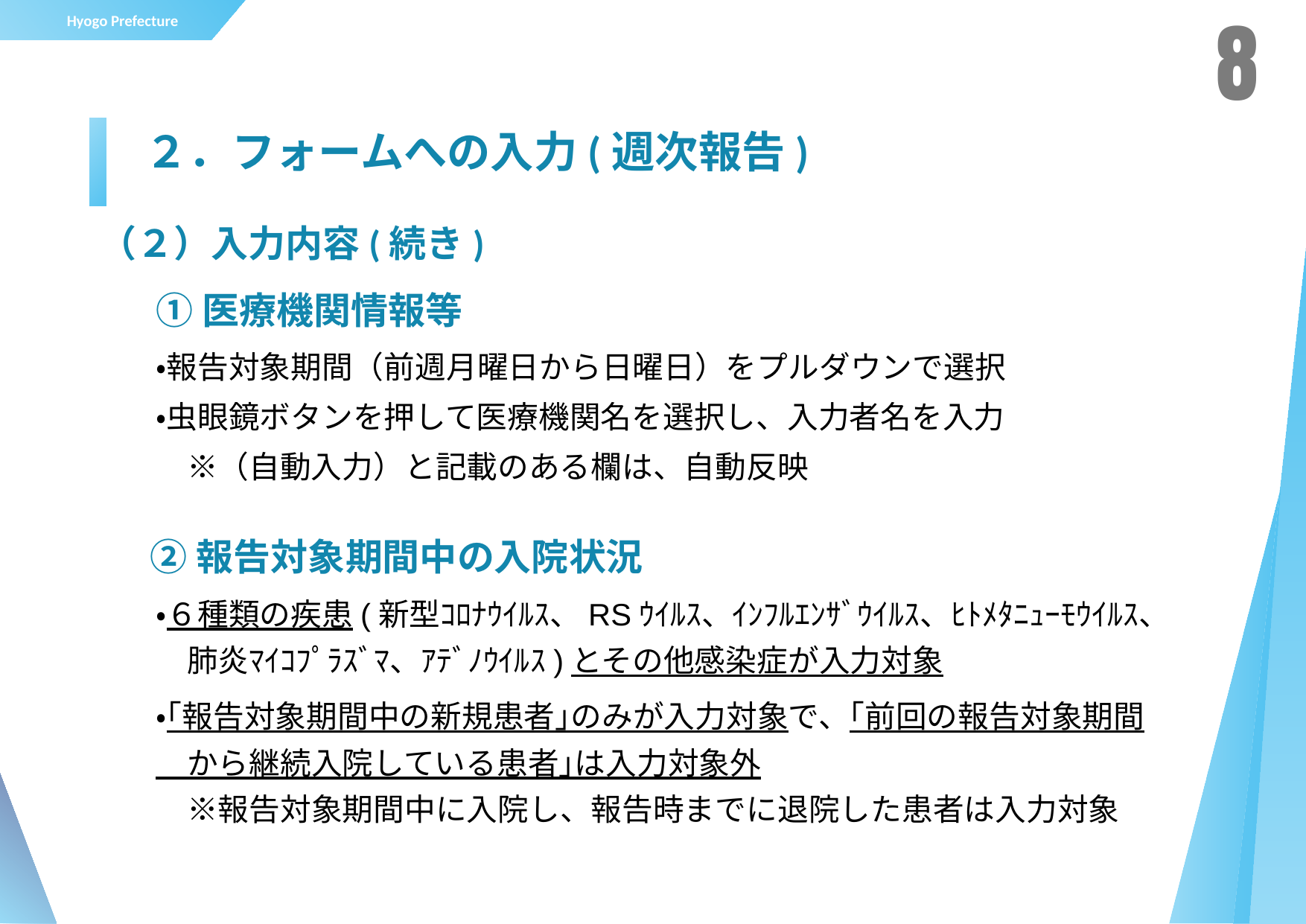

8

# ２．フォームへの入力(週次報告)
（２）入力内容(続き)
①医療機関情報等
・報告対象期間（前週月曜日から日曜日）をプルダウンで選択
・虫眼鏡ボタンを押して医療機関名を選択し、入力者名を入力
　※（自動入力）と記載のある欄は、自動反映
②報告対象期間中の入院状況
・６種類の疾患(新型ｺﾛﾅｳｲﾙｽ、RSｳｲﾙｽ、ｲﾝﾌﾙｴﾝｻﾞｳｲﾙｽ、ﾋﾄﾒﾀﾆｭｰﾓｳｲﾙｽ、
　肺炎ﾏｲｺﾌﾟﾗｽﾞﾏ、ｱﾃﾞﾉｳｲﾙｽ)とその他感染症が入力対象
・｢報告対象期間中の新規患者｣のみが入力対象で、｢前回の報告対象期間
　から継続入院している患者｣は入力対象外
　※報告対象期間中に入院し、報告時までに退院した患者は入力対象